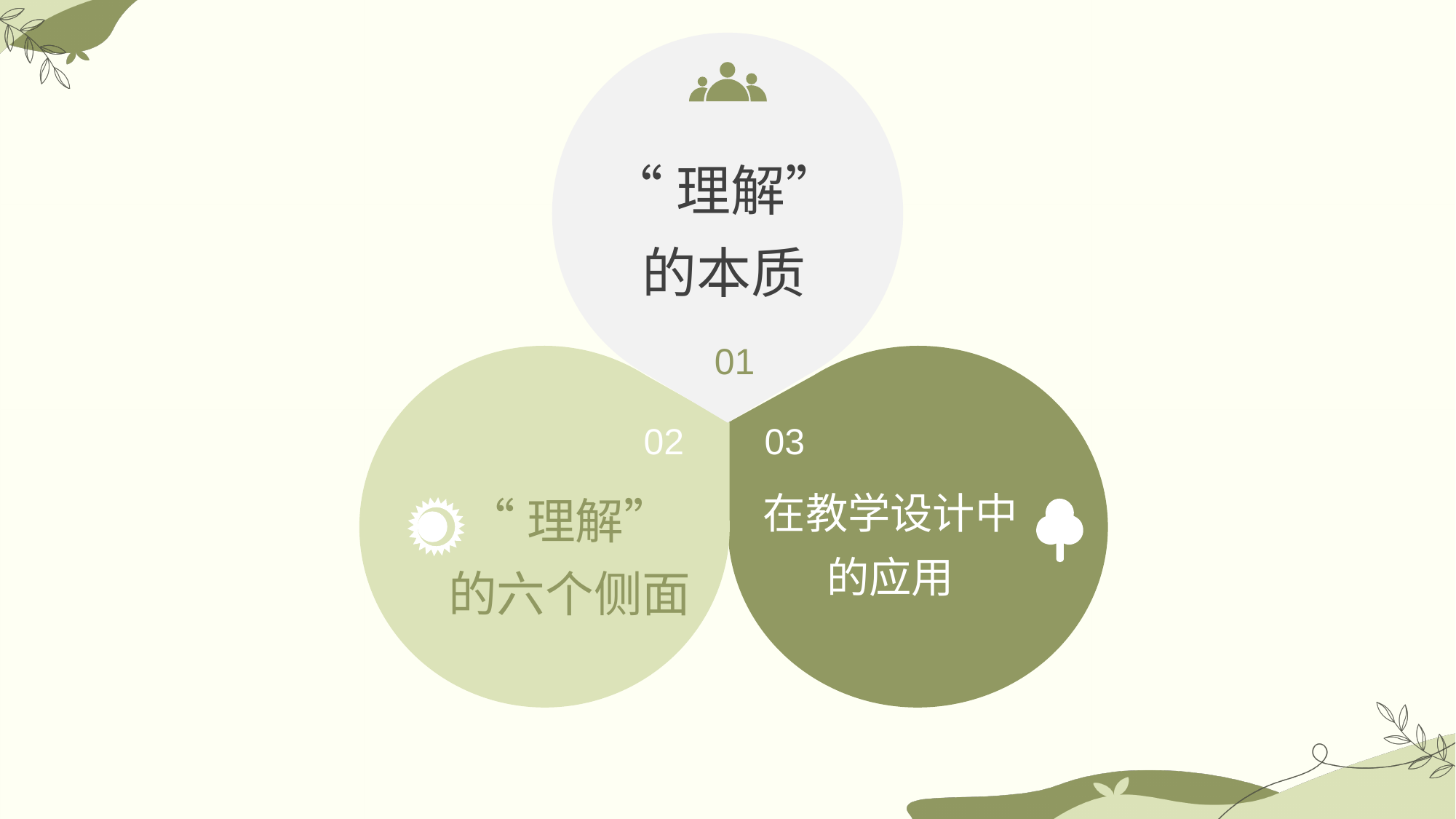

01

02
03

“理解”的本质
在教学设计中
的应用
“理解”的六个侧面